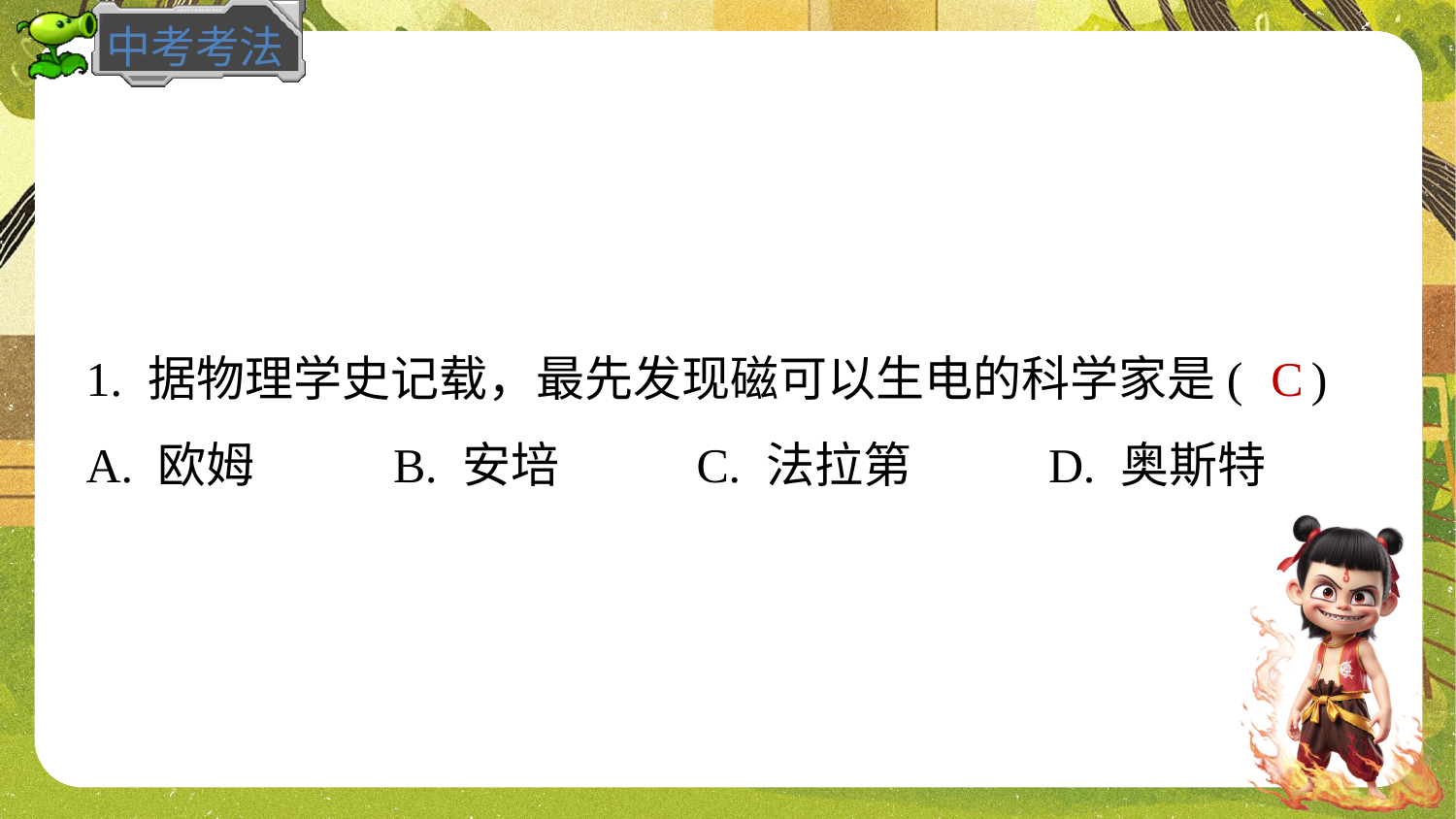

C
1. 据物理学史记载，最先发现磁可以生电的科学家是(     )
A. 欧姆	B. 安培	C. 法拉第	D. 奥斯特